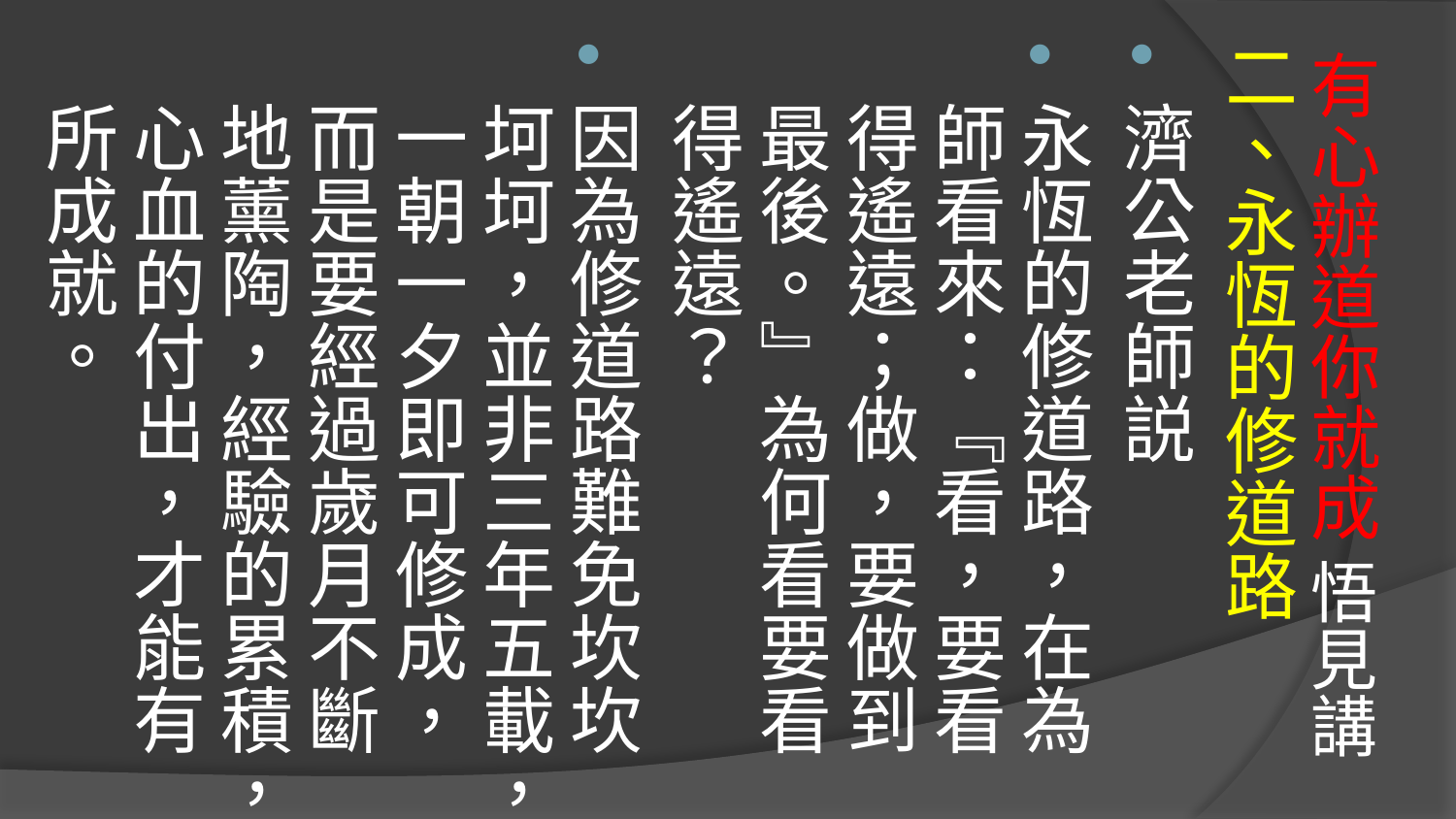

二、永恆的修道路
濟公老師説
永恆的修道路，在為師看來：『看，要看得遙遠；做，要做到最後。』為何看要看得遙遠？
因為修道路難免坎坎坷坷，並非三年五載，一朝一夕即可修成，而是要經過歲月不斷地薰陶，經驗的累積，心血的付出，才能有所成就。
# 有心辦道你就成 悟見講